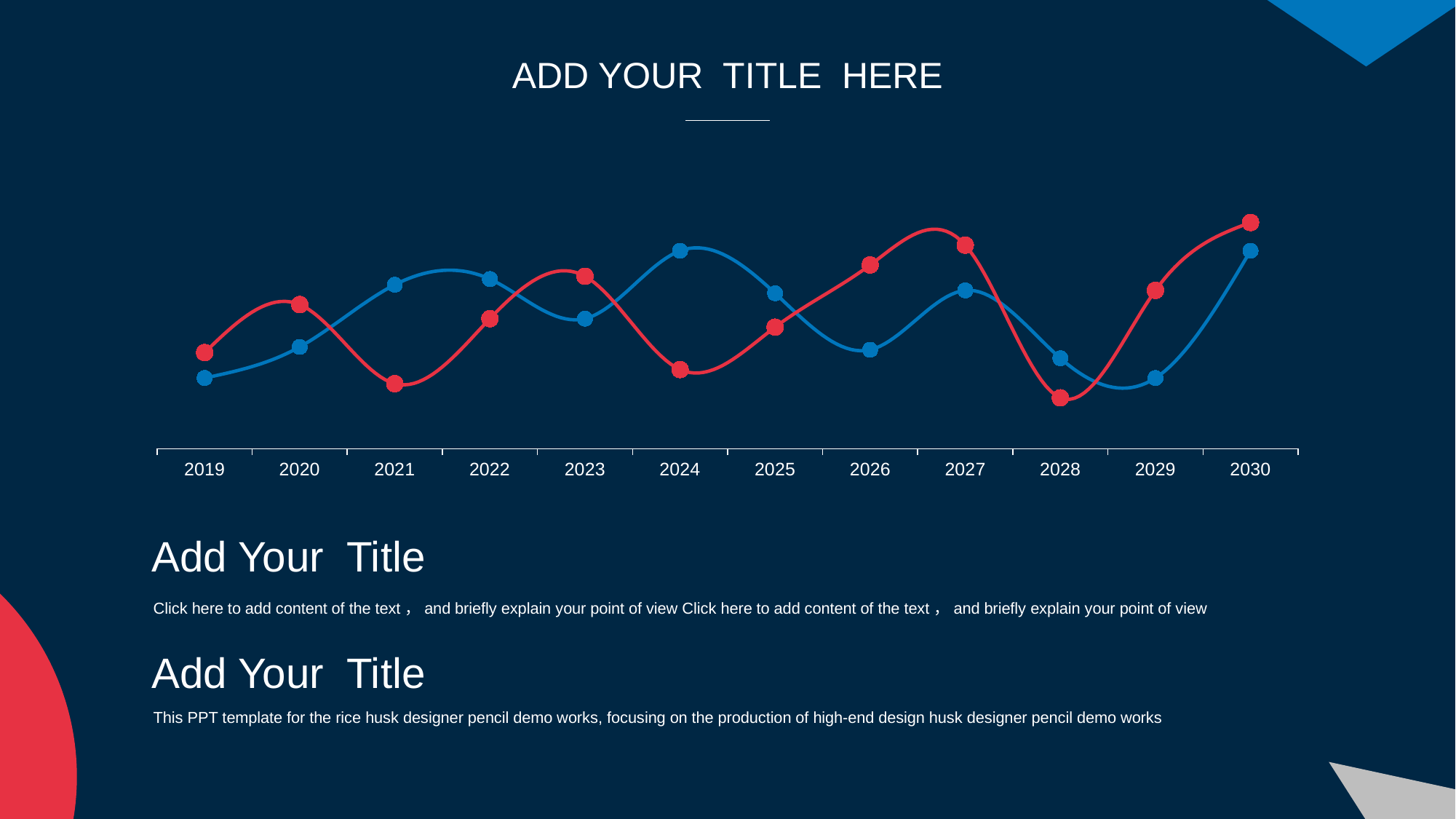

ADD YOUR  TITLE  HERE

### Chart

| Category | 列1 | 列2 |
|---|---|---|
| 2019 | 2.5 | 3.4 |
| 2020 | 3.6 | 5.1 |
| 2021 | 5.8 | 2.3 |
| 2022 | 6.0 | 4.6 |
| 2023 | 4.6 | 6.1 |
| 2024 | 7.0 | 2.8 |
| 2025 | 5.5 | 4.3 |
| 2026 | 3.5 | 6.5 |
| 2027 | 5.6 | 7.2 |
| 2028 | 3.2 | 1.8 |
| 2029 | 2.5 | 5.6 |
| 2030 | 7.0 | 8.0 |
Add Your  Title
Click here to add content of the text，and briefly explain your point of view Click here to add content of the text，and briefly explain your point of view
Add Your  Title

This PPT template for the rice husk designer pencil demo works, focusing on the production of high-end design husk designer pencil demo works